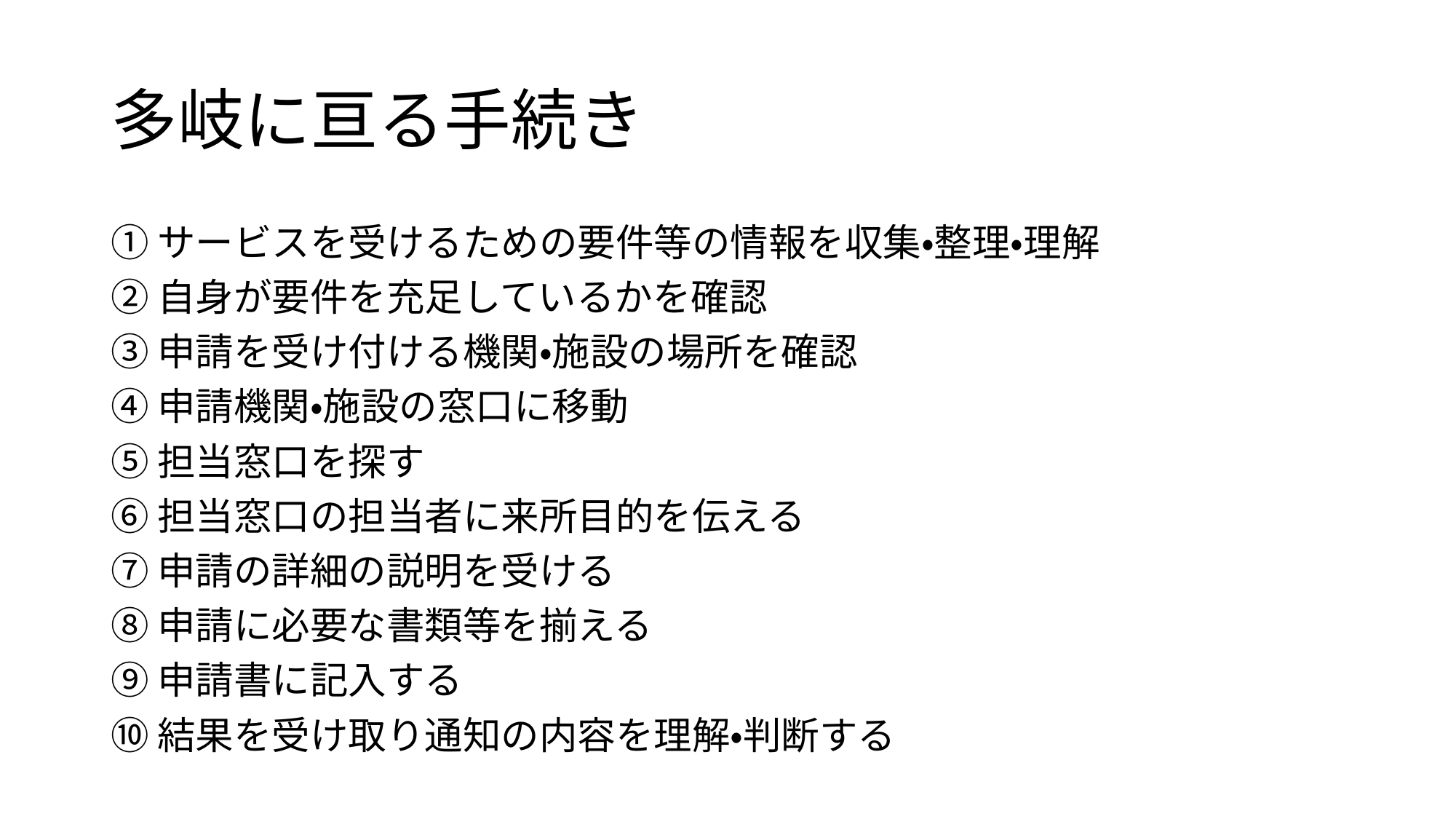

# 多岐に亘る手続き
①サービスを受けるための要件等の情報を収集・整理・理解
②自身が要件を充足しているかを確認
③申請を受け付ける機関・施設の場所を確認
④申請機関・施設の窓口に移動
⑤担当窓口を探す
⑥担当窓口の担当者に来所目的を伝える
⑦申請の詳細の説明を受ける
⑧申請に必要な書類等を揃える
⑨申請書に記入する
⑩結果を受け取り通知の内容を理解・判断する